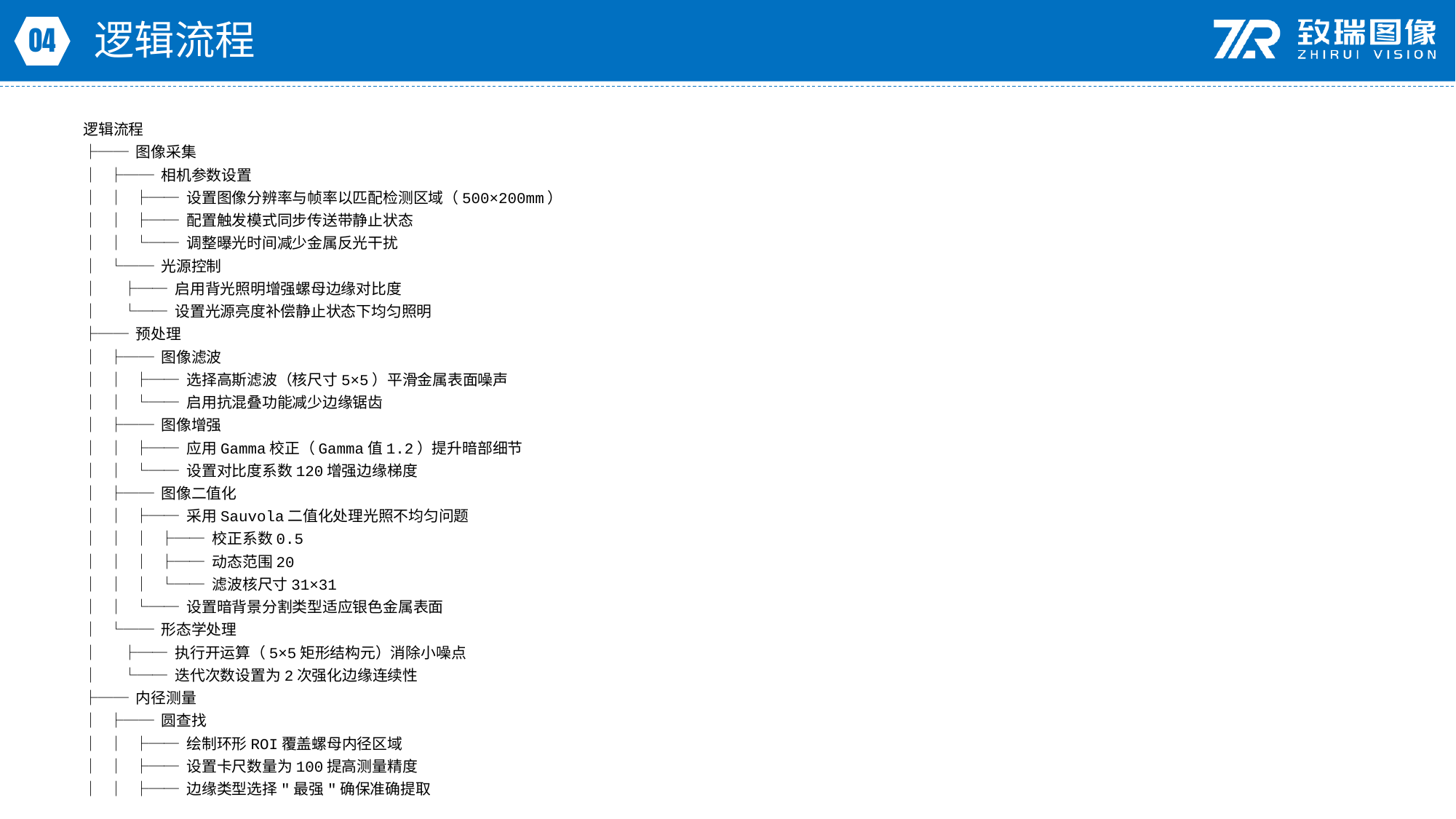

逻辑流程
04

逻辑流程
├── 图像采集
│   ├── 相机参数设置
│   │   ├── 设置图像分辨率与帧率以匹配检测区域（500×200mm）
│   │   ├── 配置触发模式同步传送带静止状态
│   │   └── 调整曝光时间减少金属反光干扰
│   └── 光源控制
│       ├── 启用背光照明增强螺母边缘对比度
│       └── 设置光源亮度补偿静止状态下均匀照明
├── 预处理
│   ├── 图像滤波
│   │   ├── 选择高斯滤波（核尺寸5×5）平滑金属表面噪声
│   │   └── 启用抗混叠功能减少边缘锯齿
│   ├── 图像增强
│   │   ├── 应用Gamma校正（Gamma值1.2）提升暗部细节
│   │   └── 设置对比度系数120增强边缘梯度
│   ├── 图像二值化
│   │   ├── 采用Sauvola二值化处理光照不均匀问题
│   │   │   ├── 校正系数0.5
│   │   │   ├── 动态范围20
│   │   │   └── 滤波核尺寸31×31
│   │   └── 设置暗背景分割类型适应银色金属表面
│   └── 形态学处理
│       ├── 执行开运算（5×5矩形结构元）消除小噪点
│       └── 迭代次数设置为2次强化边缘连续性
├── 内径测量
│   ├── 圆查找
│   │   ├── 绘制环形ROI覆盖螺母内径区域
│   │   ├── 设置卡尺数量为100提高测量精度
│   │   ├── 边缘类型选择"最强"确保准确提取